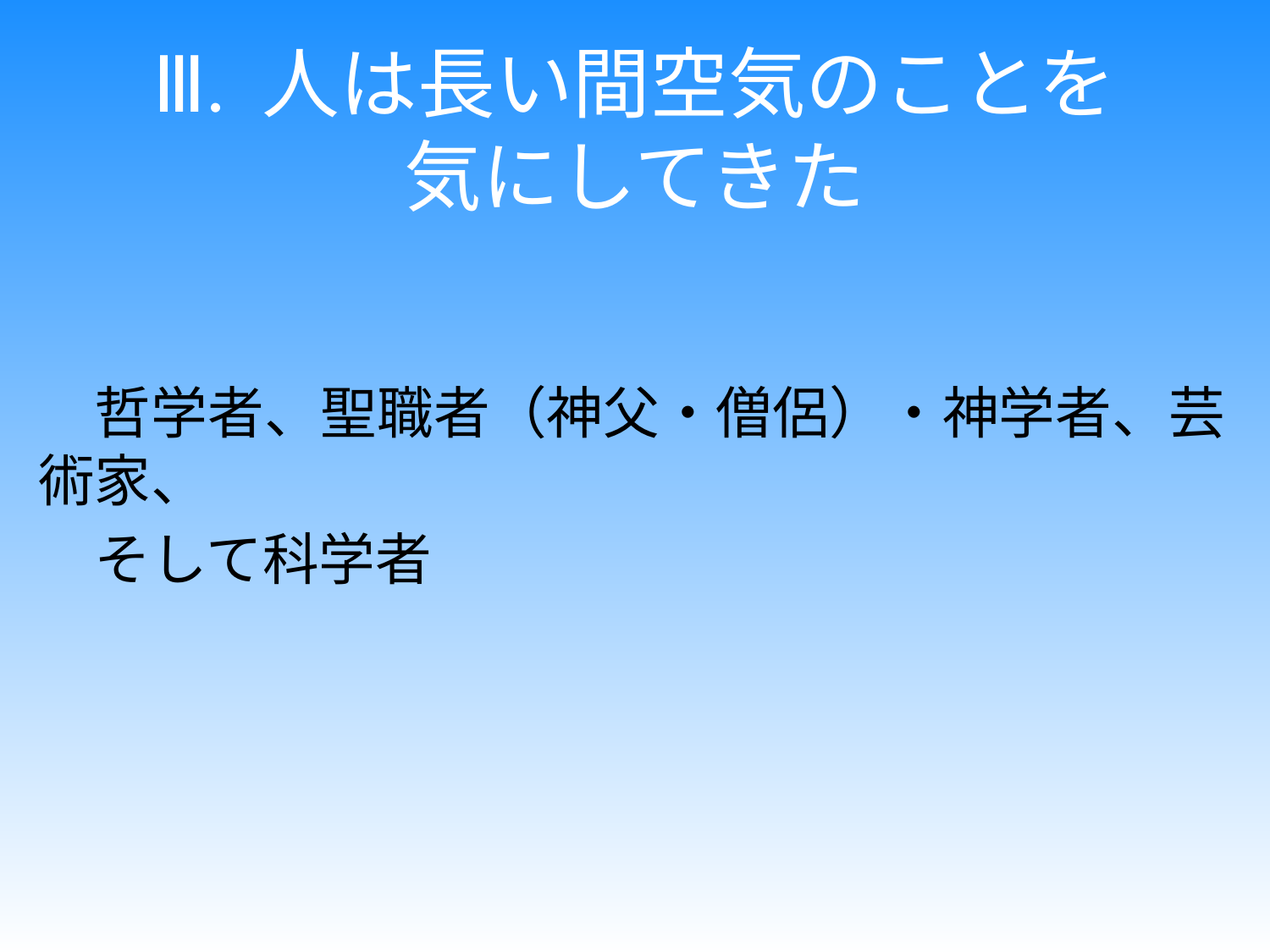

# Ⅲ. 人は長い間空気のことを 気にしてきた

　哲学者、聖職者（神父・僧侶）・神学者、芸術家、
　そして科学者